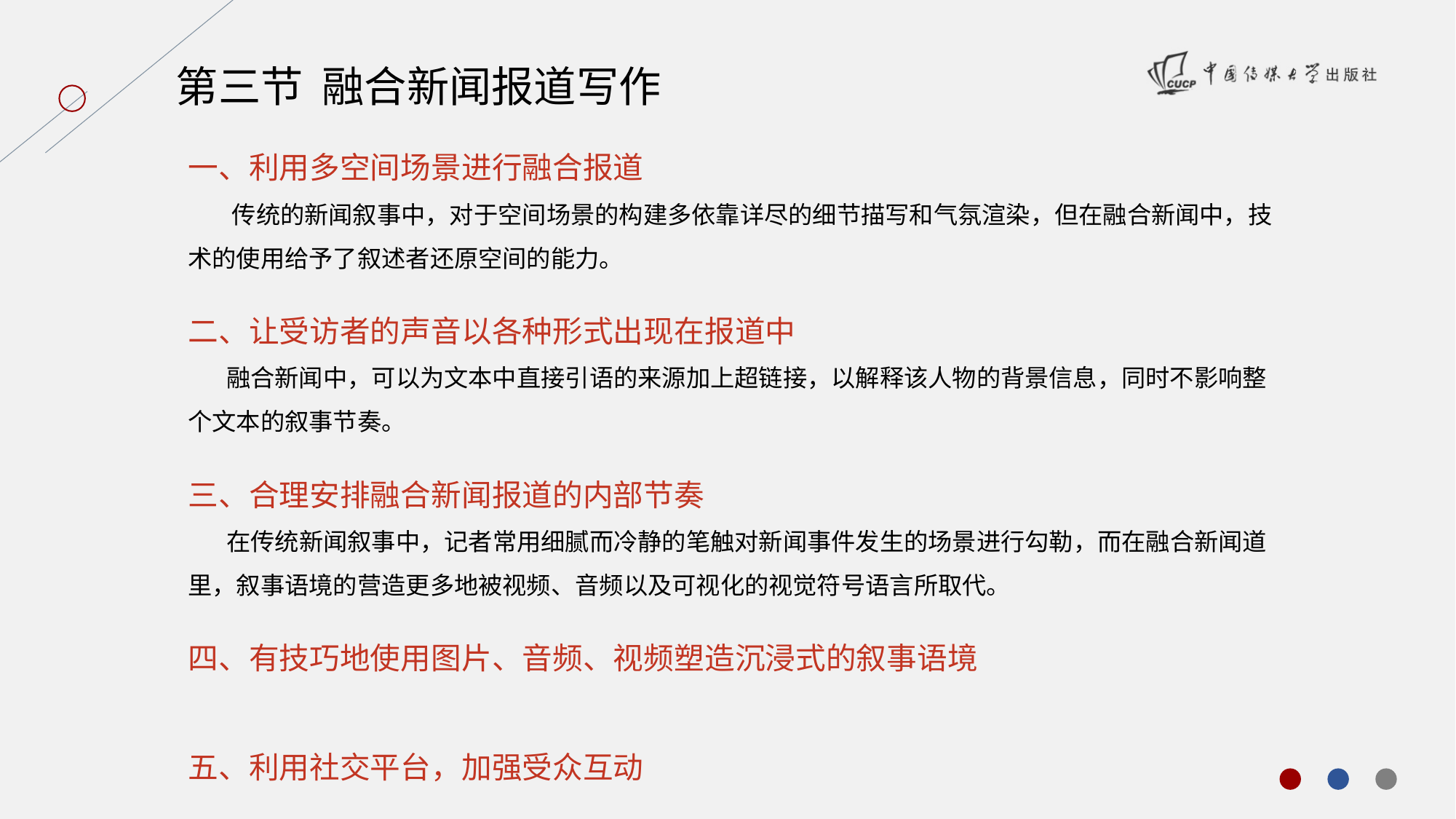

第三节  融合新闻报道写作

一、利用多空间场景进行融合报道
       传统的新闻叙事中，对于空间场景的构建多依靠详尽的细节描写和气氛渲染，但在融合新闻中，技术的使用给予了叙述者还原空间的能力。

二、让受访者的声音以各种形式出现在报道中
      融合新闻中，可以为文本中直接引语的来源加上超链接，以解释该人物的背景信息，同时不影响整个文本的叙事节奏。

三、合理安排融合新闻报道的内部节奏
      在传统新闻叙事中，记者常用细腻而冷静的笔触对新闻事件发生的场景进行勾勒，而在融合新闻道里，叙事语境的营造更多地被视频、音频以及可视化的视觉符号语言所取代。

四、有技巧地使用图片、音频、视频塑造沉浸式的叙事语境

五、利用社交平台，加强受众互动